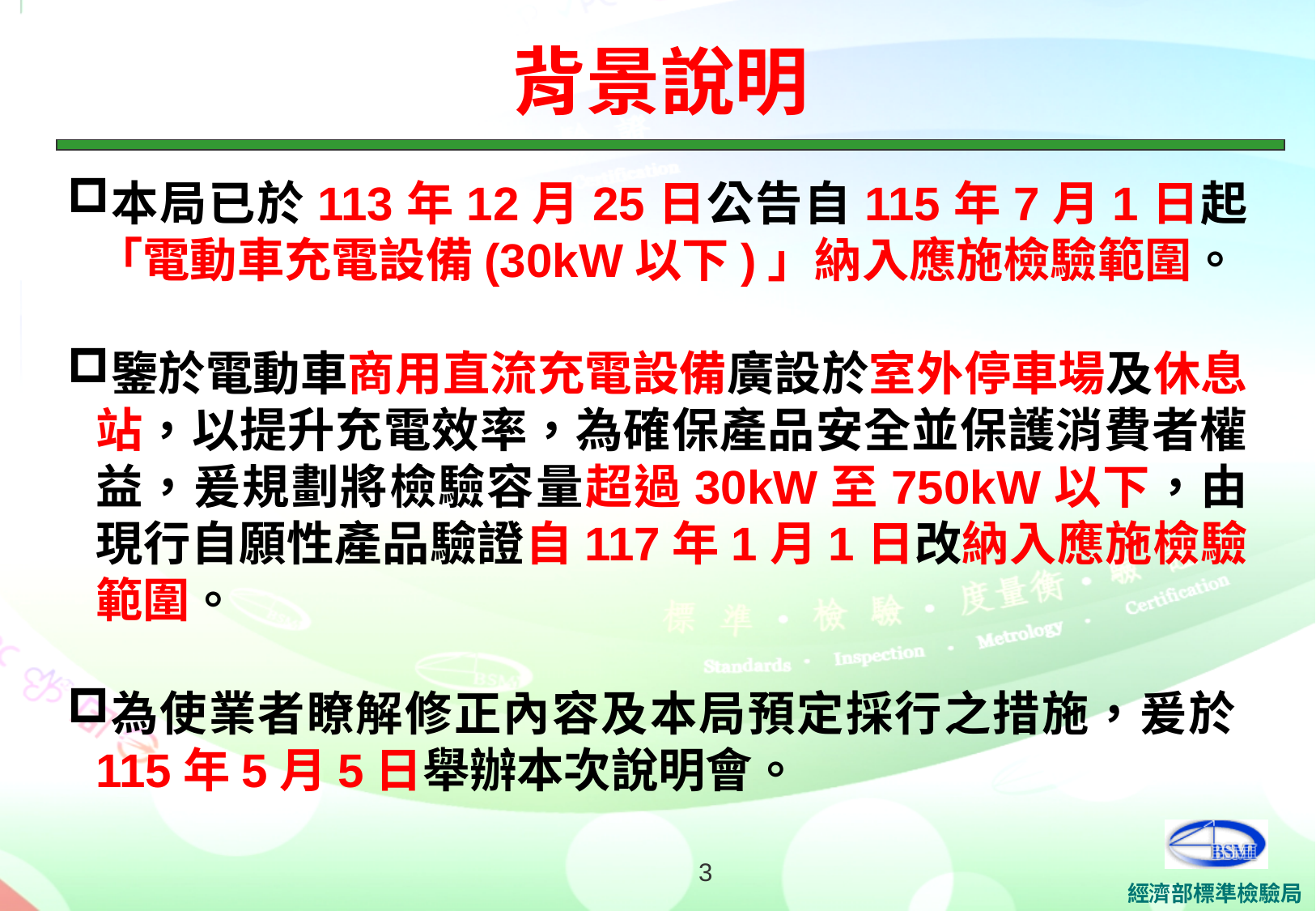

# 背景說明

本局已於113年12月25日公告自115年7月1日起「電動車充電設備(30kW以下)」納入應施檢驗範圍。

鑒於電動車商用直流充電設備廣設於室外停車場及休息站，以提升充電效率，為確保產品安全並保護消費者權益，爰規劃將檢驗容量超過30kW至750kW以下，由現行自願性產品驗證自117年1月1日改納入應施檢驗範圍。

為使業者瞭解修正內容及本局預定採行之措施，爰於115年5月5日舉辦本次說明會。
3